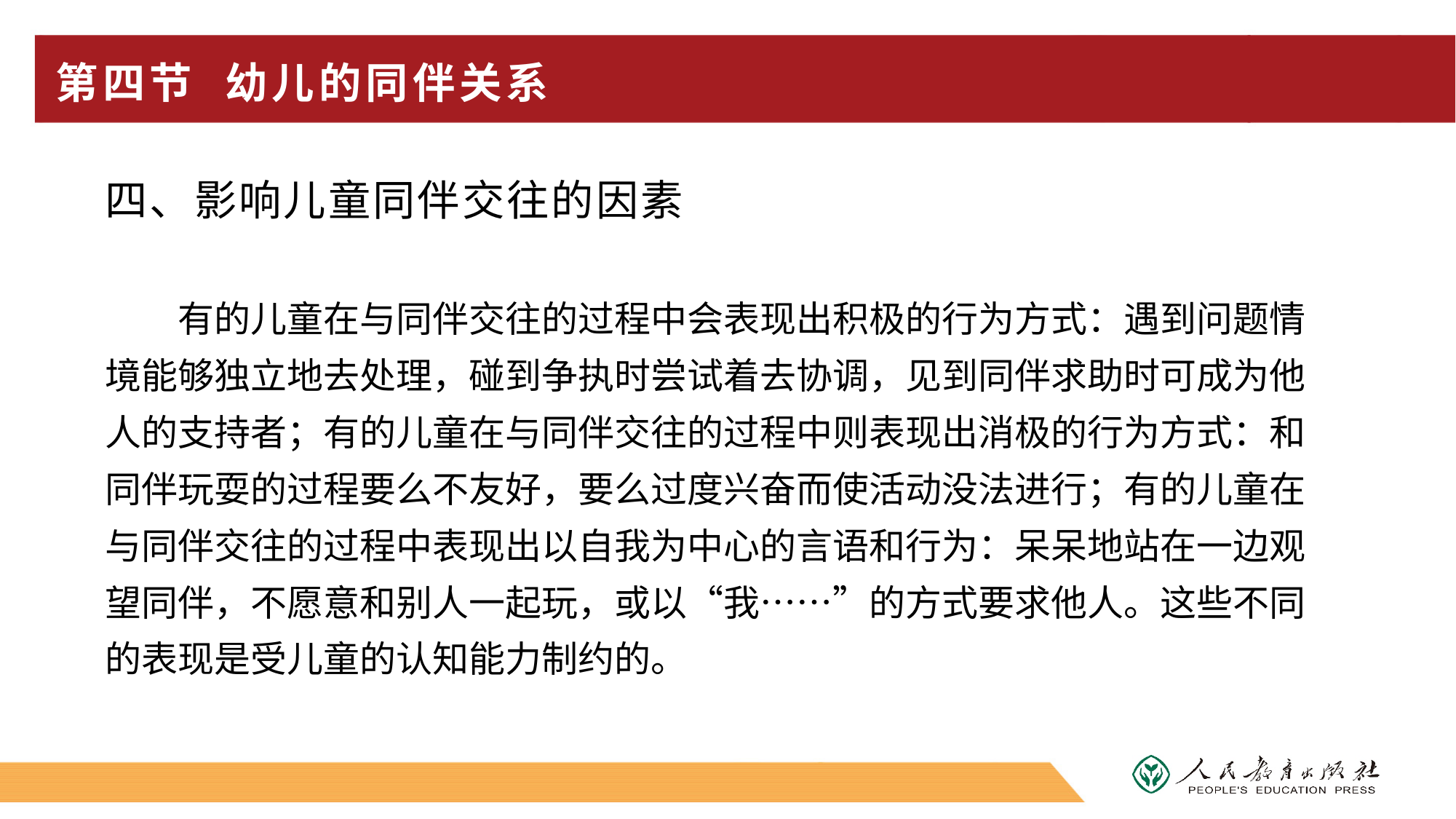

# 第四节  幼儿的同伴关系
四、影响儿童同伴交往的因素
有的儿童在与同伴交往的过程中会表现出积极的行为方式：遇到问题情境能够独立地去处理，碰到争执时尝试着去协调，见到同伴求助时可成为他人的支持者；有的儿童在与同伴交往的过程中则表现出消极的行为方式：和同伴玩耍的过程要么不友好，要么过度兴奋而使活动没法进行；有的儿童在与同伴交往的过程中表现出以自我为中心的言语和行为：呆呆地站在一边观望同伴，不愿意和别人一起玩，或以“我……”的方式要求他人。这些不同的表现是受儿童的认知能力制约的。